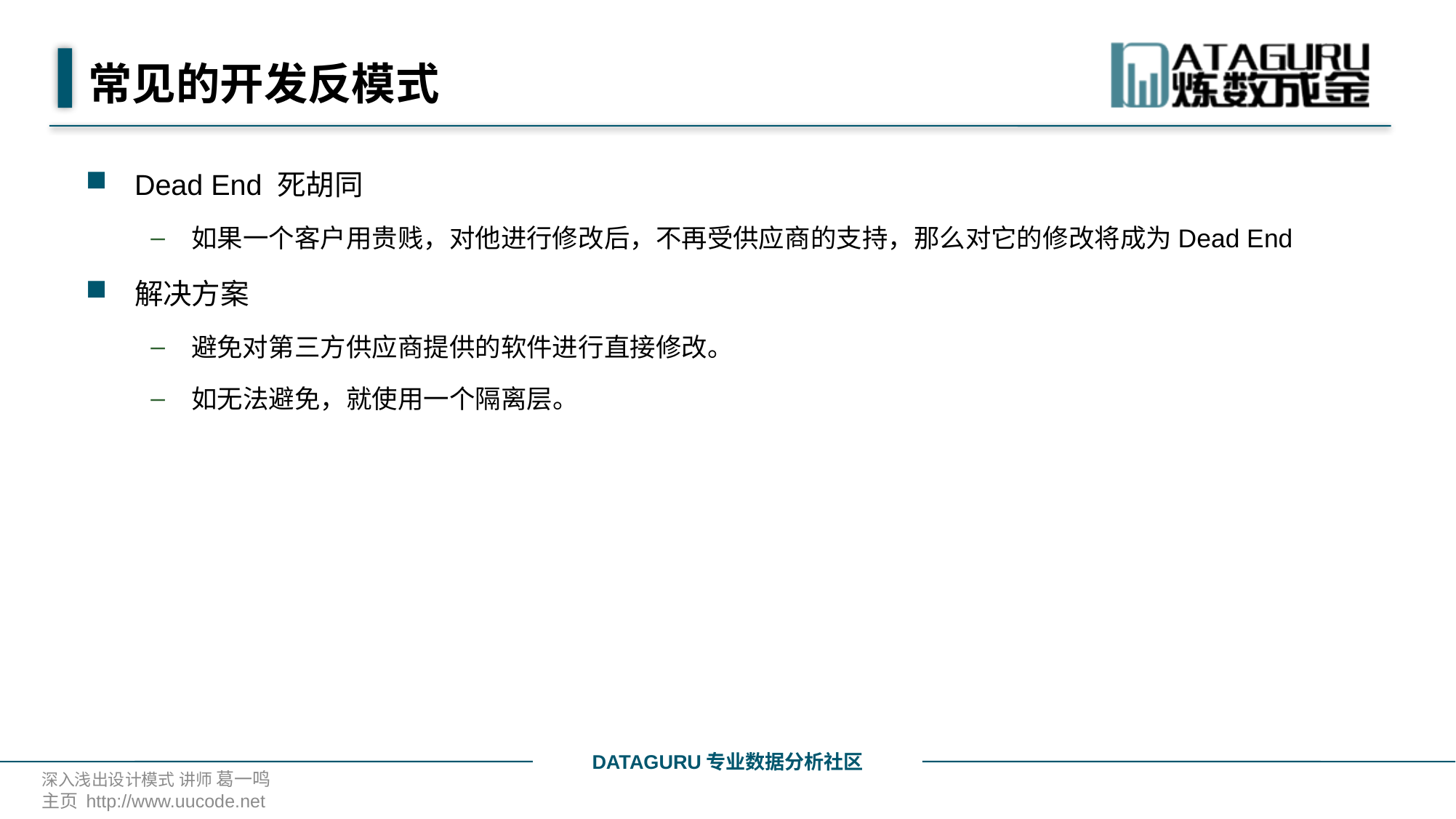

# 常见的开发反模式
Dead End 死胡同
如果一个客户用贵贱，对他进行修改后，不再受供应商的支持，那么对它的修改将成为Dead End
解决方案
避免对第三方供应商提供的软件进行直接修改。
如无法避免，就使用一个隔离层。